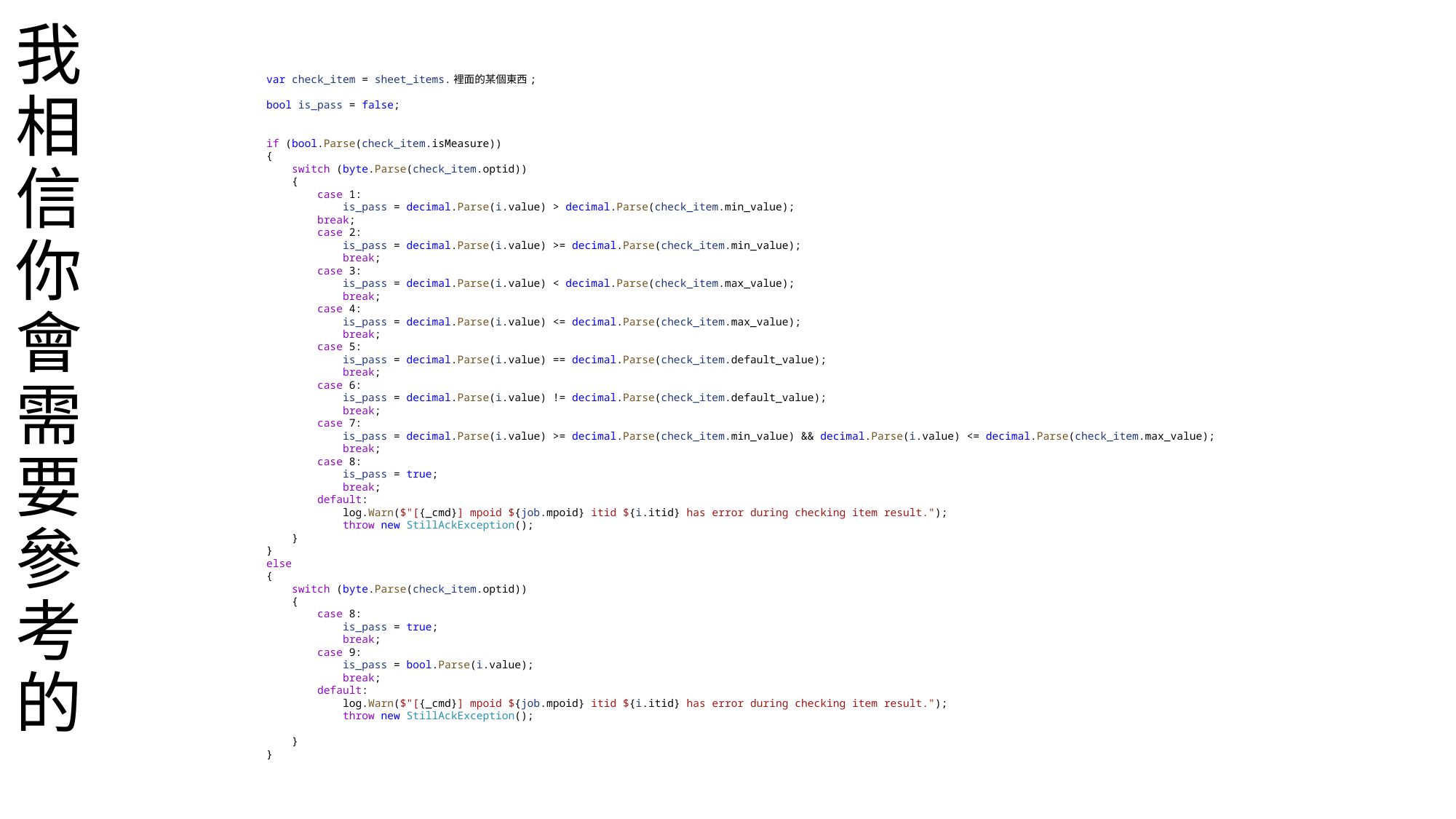

# 我相信你會需要參考的
var check_item = sheet_items.裡面的某個東西;

bool is_pass = false;

if (bool.Parse(check_item.isMeasure))
{
    switch (byte.Parse(check_item.optid))
    {
        case 1:
            is_pass = decimal.Parse(i.value) > decimal.Parse(check_item.min_value);
        break;
        case 2:
            is_pass = decimal.Parse(i.value) >= decimal.Parse(check_item.min_value);
            break;
        case 3:
            is_pass = decimal.Parse(i.value) < decimal.Parse(check_item.max_value);
            break;
        case 4:
            is_pass = decimal.Parse(i.value) <= decimal.Parse(check_item.max_value);
            break;
        case 5:
            is_pass = decimal.Parse(i.value) == decimal.Parse(check_item.default_value);
            break;
        case 6:
            is_pass = decimal.Parse(i.value) != decimal.Parse(check_item.default_value);
            break;
        case 7:
            is_pass = decimal.Parse(i.value) >= decimal.Parse(check_item.min_value) && decimal.Parse(i.value) <= decimal.Parse(check_item.max_value);
            break;
        case 8:
            is_pass = true;
            break;
        default:
            log.Warn($"[{_cmd}] mpoid ${job.mpoid} itid ${i.itid} has error during checking item result.");
            throw new StillAckException();
    }
}
else
{
    switch (byte.Parse(check_item.optid))
    {
        case 8:
            is_pass = true;
            break;
        case 9:
            is_pass = bool.Parse(i.value);
            break;
        default:
            log.Warn($"[{_cmd}] mpoid ${job.mpoid} itid ${i.itid} has error during checking item result.");
            throw new StillAckException();

    }
}